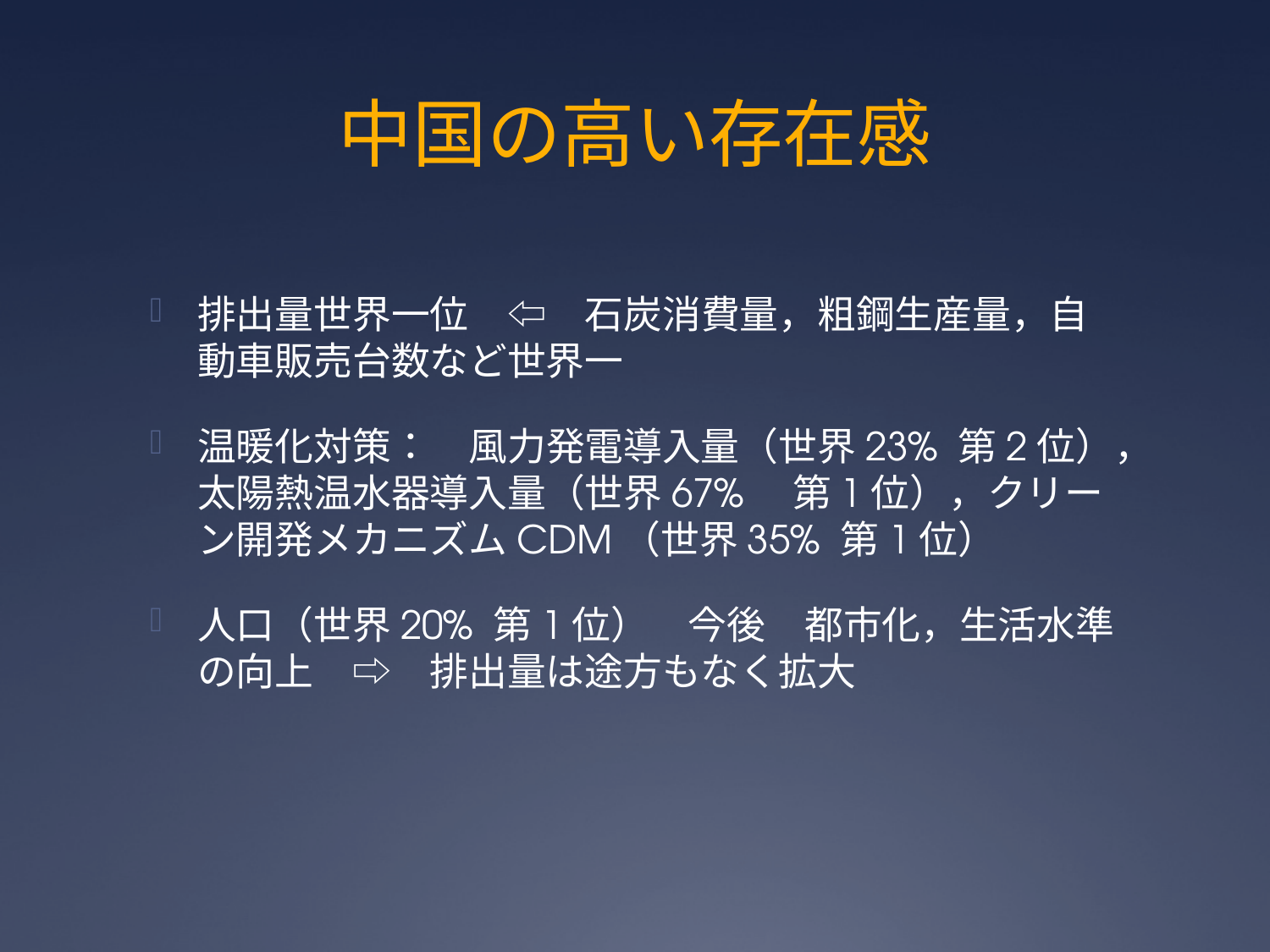

# 中国の高い存在感
排出量世界一位　⇦　石炭消費量，粗鋼生産量，自動車販売台数など世界一
温暖化対策：　風力発電導入量（世界23% 第2位），太陽熱温水器導入量（世界67%　第1位），クリーン開発メカニズムCDM（世界35% 第1位）
人口（世界20% 第1位）　今後　都市化，生活水準の向上　⇨　排出量は途方もなく拡大